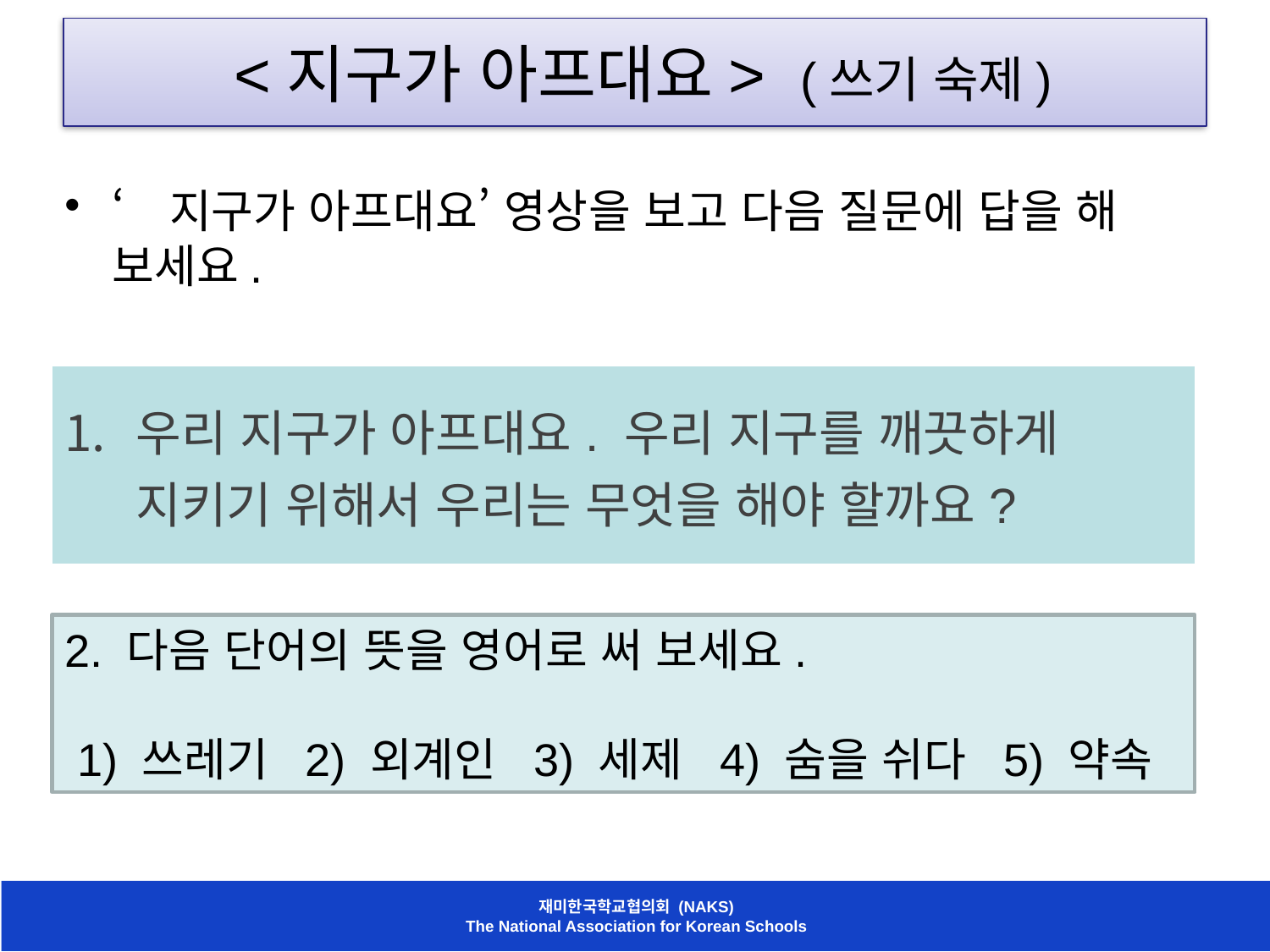

# <지구가 아프대요>  (쓰기 숙제)
‘지구가 아프대요’ 영상을 보고 다음 질문에 답을 해 보세요.

| 우리 지구가 아프대요. 우리 지구를 깨끗하게 지키기 위해서 우리는 무엇을 해야 할까요? |
| --- |
2. 다음 단어의 뜻을 영어로 써 보세요.

 1) 쓰레기  2) 외계인  3) 세제  4) 숨을 쉬다  5) 약속
재미한국학교협의회 (NAKS)
The National Association for Korean Schools